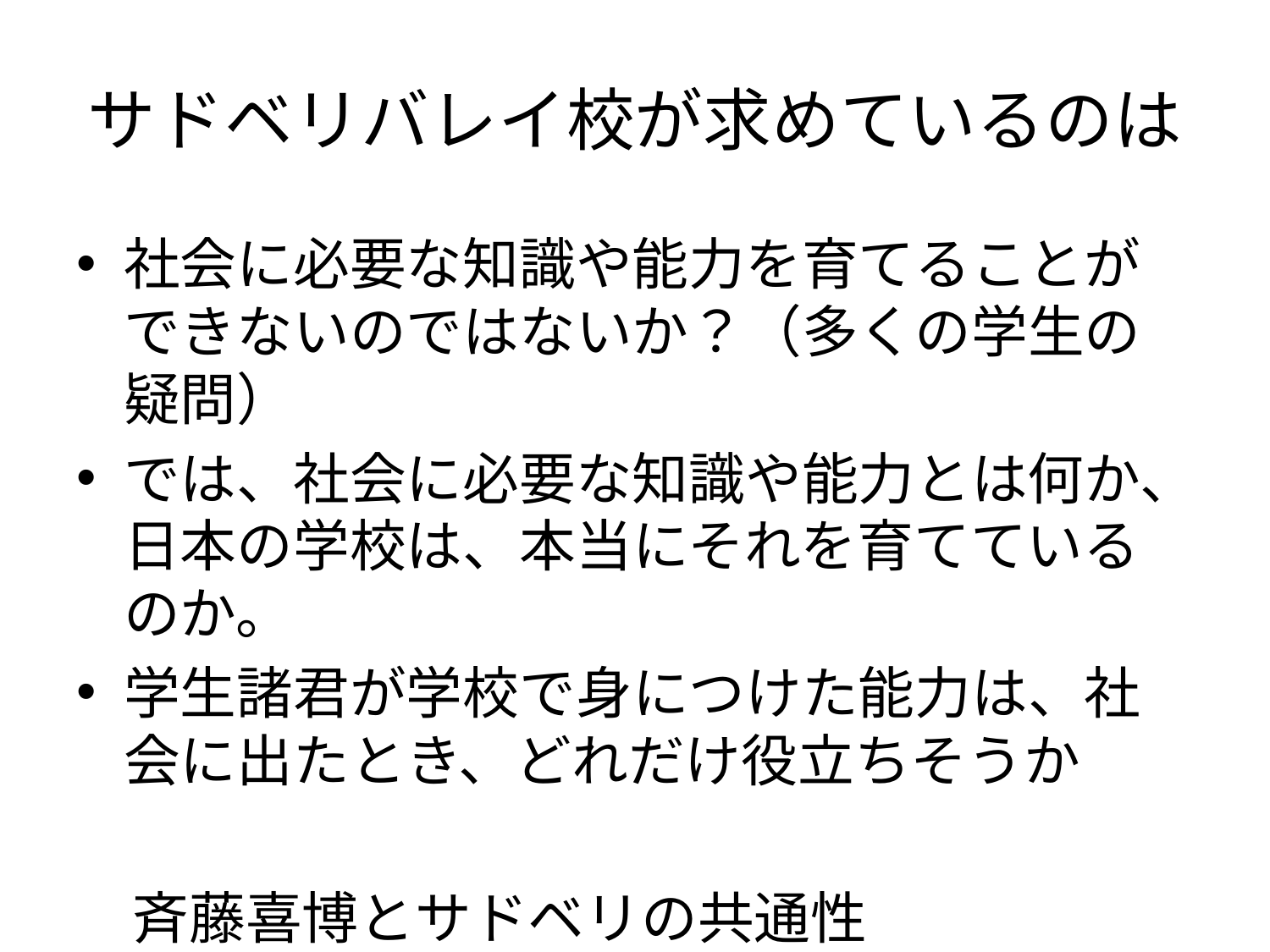

# サドベリバレイ校が求めているのは
社会に必要な知識や能力を育てることができないのではないか？（多くの学生の疑問）
では、社会に必要な知識や能力とは何か、日本の学校は、本当にそれを育てているのか。
学生諸君が学校で身につけた能力は、社会に出たとき、どれだけ役立ちそうか

　斉藤喜博とサドベリの共通性